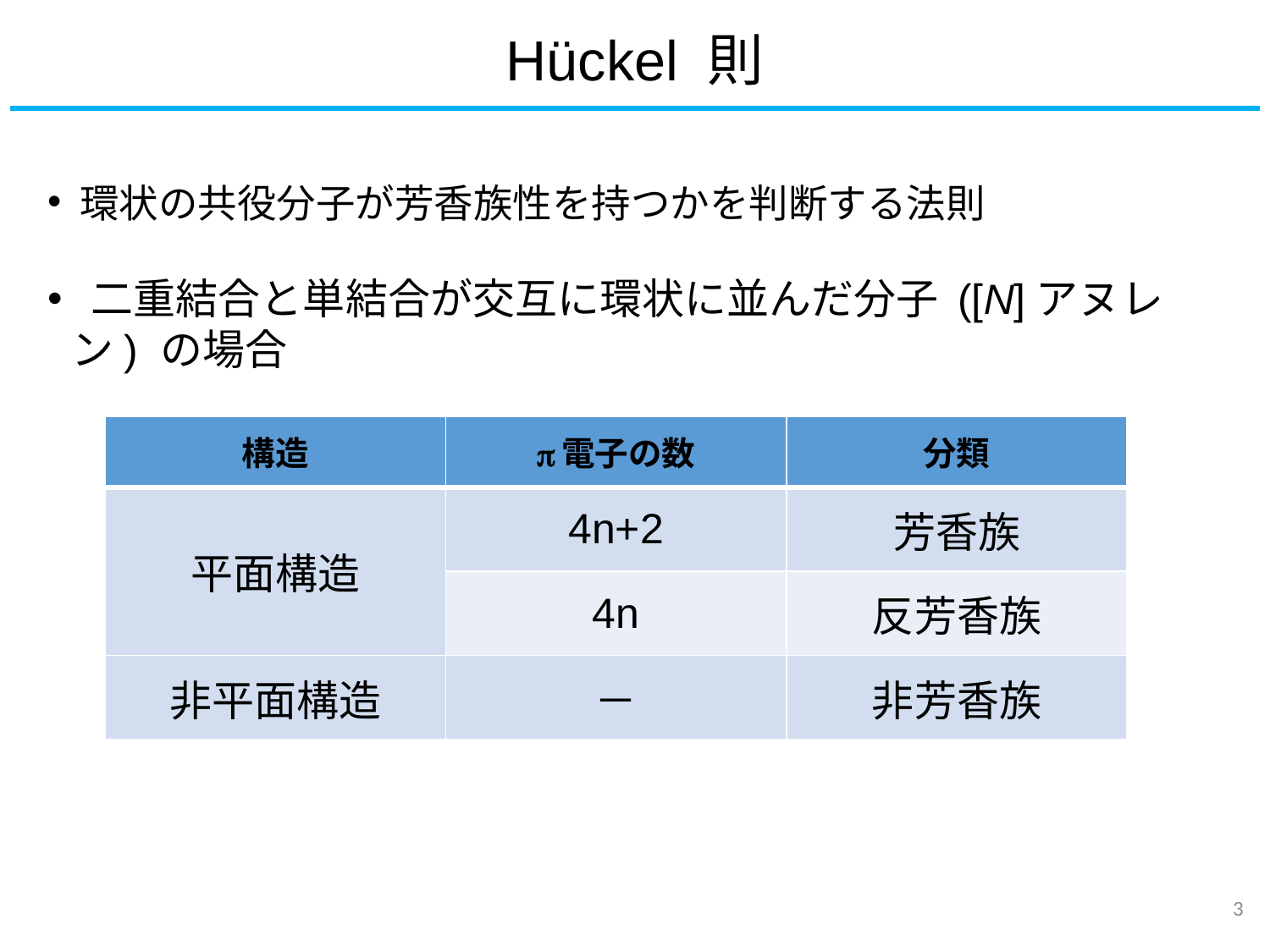

# Hückel 則
 環状の共役分子が芳香族性を持つかを判断する法則
 二重結合と単結合が交互に環状に並んだ分子 ([N]アヌレン) の場合
| 構造 | π電子の数 | 分類 |
| --- | --- | --- |
| 平面構造 | 4n+2 | 芳香族 |
|  | 4n | 反芳香族 |
| 非平面構造 | － | 非芳香族 |
3